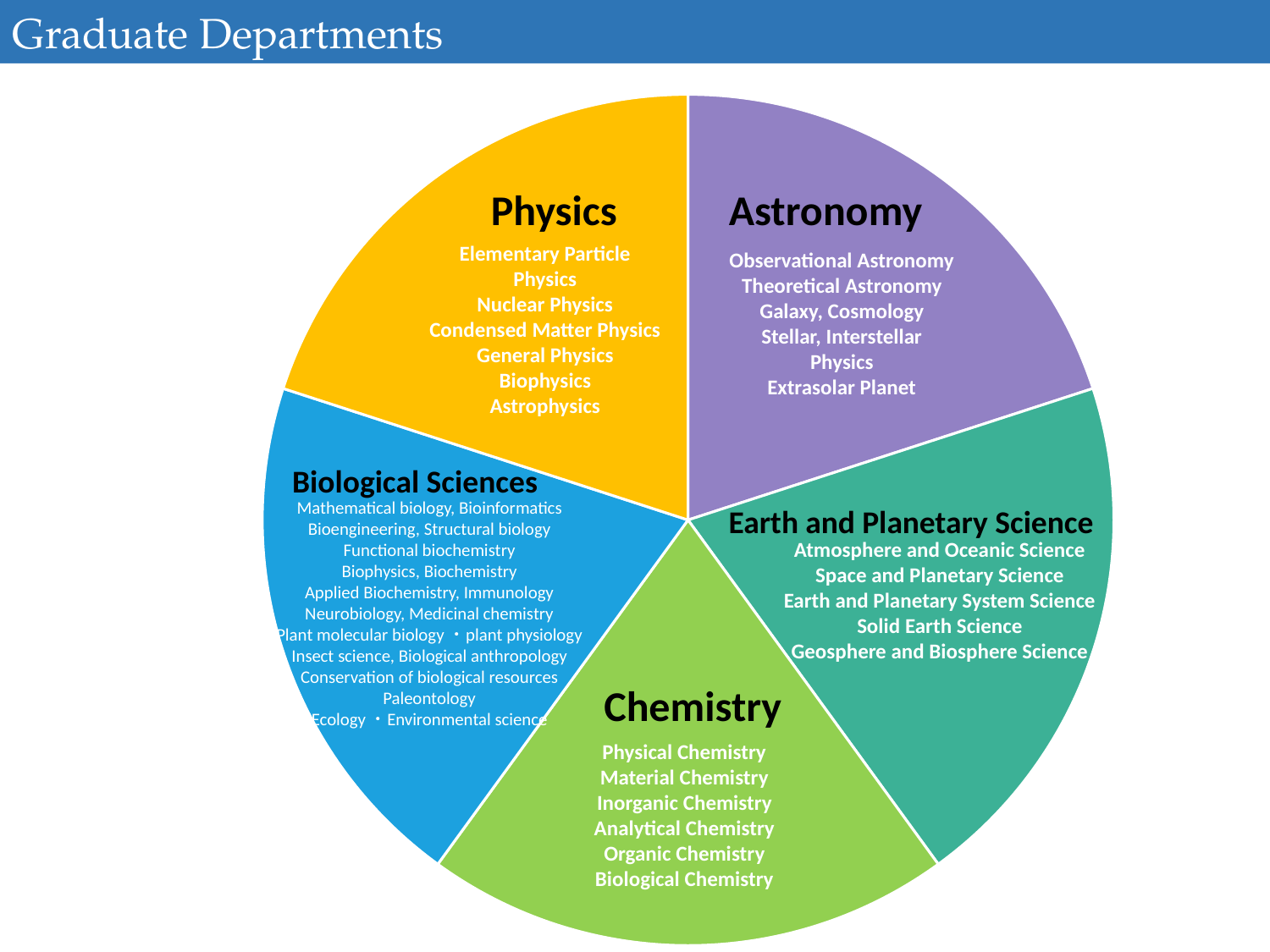

Graduate Departments
Graduate Departments

### Chart

| Category | 売上高 |
|---|---|
| Physics | 20.0 |
| Astronomy | 20.0 |
| Earth and Planetary Science | 20.0 |
| Chemistry | 20.0 |
| Biological Sciences | 20.0 |
Physics
Astronomy
Elementary Particle Physics
Nuclear Physics
Condensed Matter Physics
General Physics
Biophysics
Astrophysics
Observational Astronomy
Theoretical Astronomy
Galaxy, Cosmology
Stellar, Interstellar Physics
Extrasolar Planet
Biological Sciences
Mathematical biology, Bioinformatics
Bioengineering, Structural biology
Functional biochemistry
Biophysics, Biochemistry
Applied Biochemistry, Immunology
Neurobiology, Medicinal chemistry
Plant molecular biology ･plant physiology
Insect science, Biological anthropology
Conservation of biological resources
Paleontology
Ecology ･Environmental science
Earth and Planetary Science
Atmosphere and Oceanic Science
Space and Planetary Science
Earth and Planetary System Science
Solid Earth Science
Geosphere and Biosphere Science
Chemistry
Physical Chemistry
Material Chemistry
Inorganic Chemistry
Analytical Chemistry
Organic Chemistry
Biological Chemistry